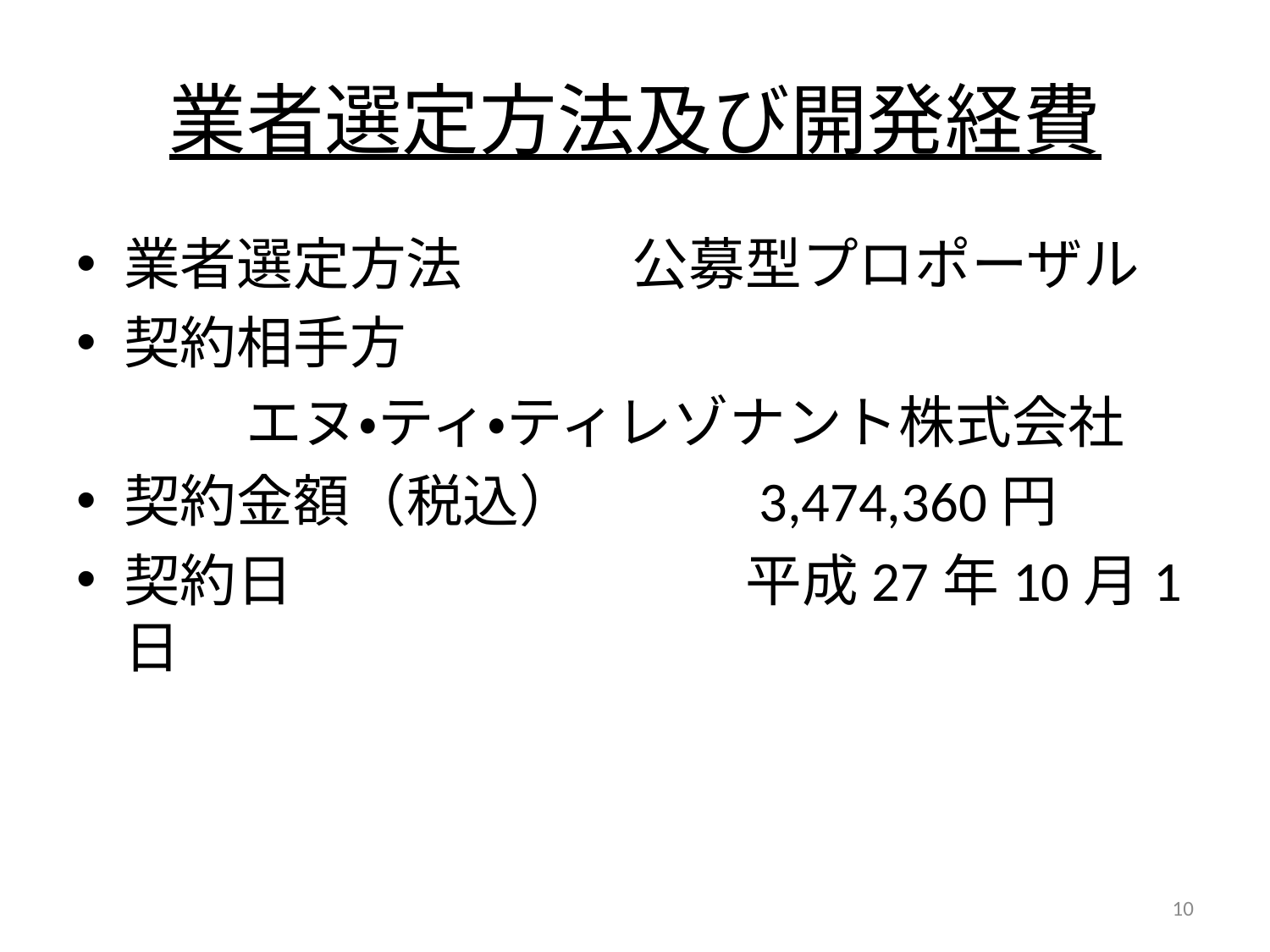

# 業者選定方法及び開発経費
業者選定方法　　　公募型プロポーザル
契約相手方
　　　エヌ・ティ・ティレゾナント株式会社
契約金額（税込）　	3,474,360円
契約日　　　　　　　　平成27年10月1日

10